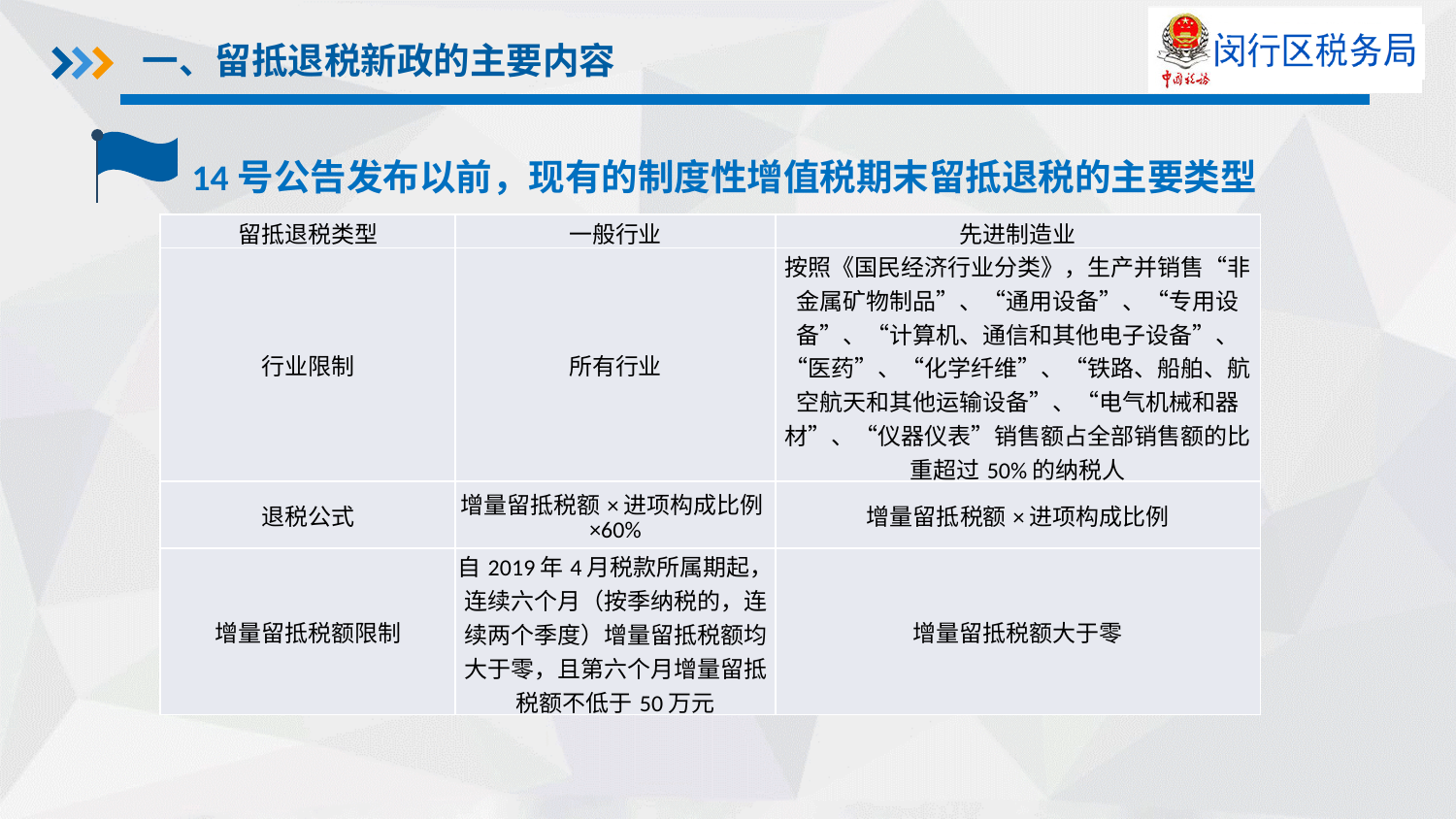

一、留抵退税新政的主要内容

14号公告发布以前，现有的制度性增值税期末留抵退税的主要类型

| 留抵退税类型 | 一般行业 | 先进制造业 |
| --- | --- | --- |
| 行业限制 | 所有行业 | 按照《国民经济行业分类》，生产并销售“非金属矿物制品”、“通用设备”、“专用设备”、“计算机、通信和其他电子设备”、“医药”、“化学纤维”、“铁路、船舶、航空航天和其他运输设备”、“电气机械和器材”、“仪器仪表”销售额占全部销售额的比重超过50%的纳税人 |
| 退税公式 | 增量留抵税额×进项构成比例×60% | 增量留抵税额×进项构成比例 |
| 增量留抵税额限制 | 自2019年4月税款所属期起，连续六个月（按季纳税的，连续两个季度）增量留抵税额均大于零，且第六个月增量留抵税额不低于50万元 | 增量留抵税额大于零 |